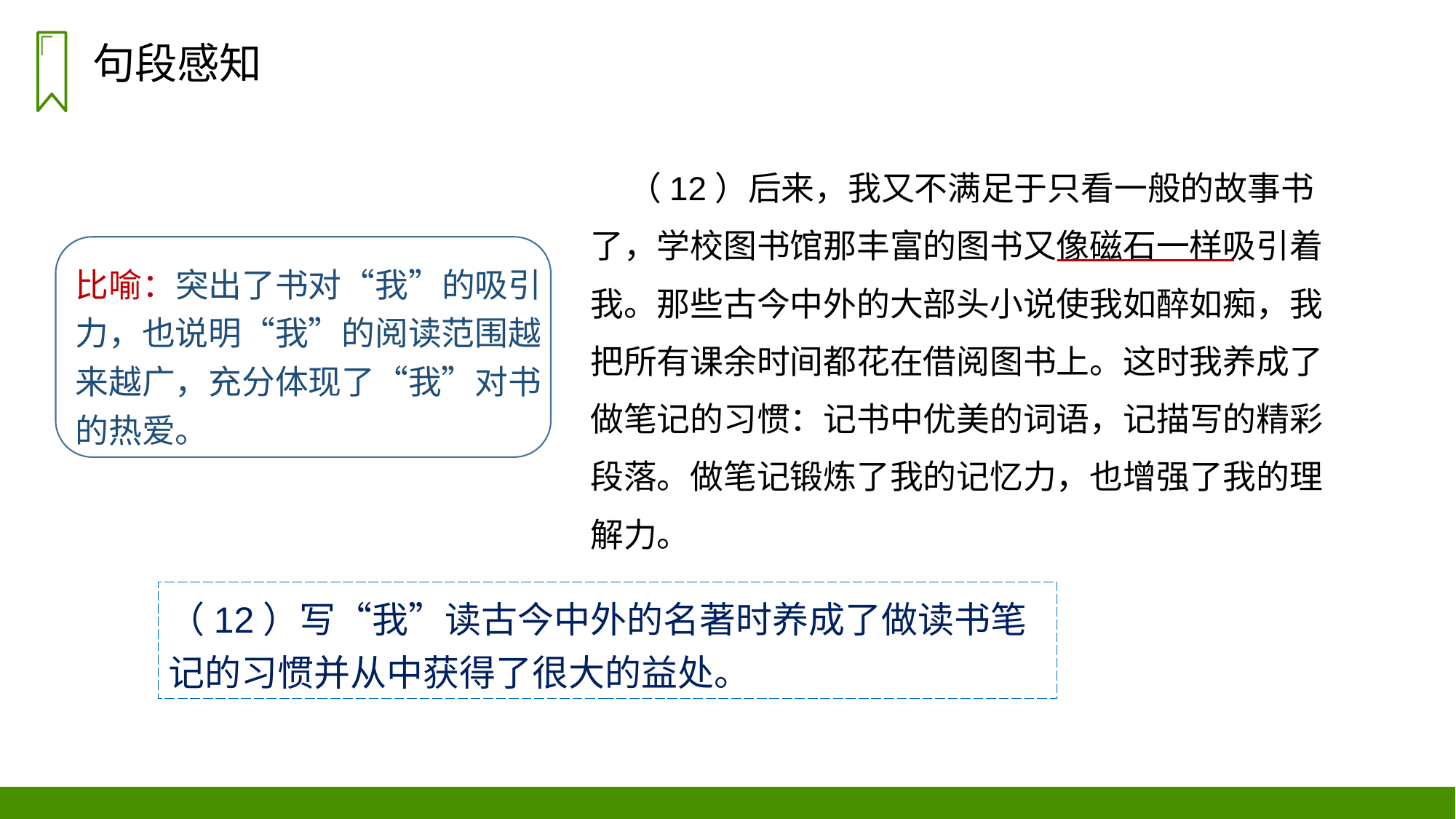

句段感知
    （12）后来，我又不满足于只看一般的故事书了，学校图书馆那丰富的图书又像磁石一样吸引着我。那些古今中外的大部头小说使我如醉如痴，我把所有课余时间都花在借阅图书上。这时我养成了做笔记的习惯：记书中优美的词语，记描写的精彩段落。做笔记锻炼了我的记忆力，也增强了我的理解力。

比喻：突出了书对“我”的吸引力，也说明“我”的阅读范围越来越广，充分体现了“我”对书的热爱。
（12）写“我”读古今中外的名著时养成了做读书笔记的习惯并从中获得了很大的益处。